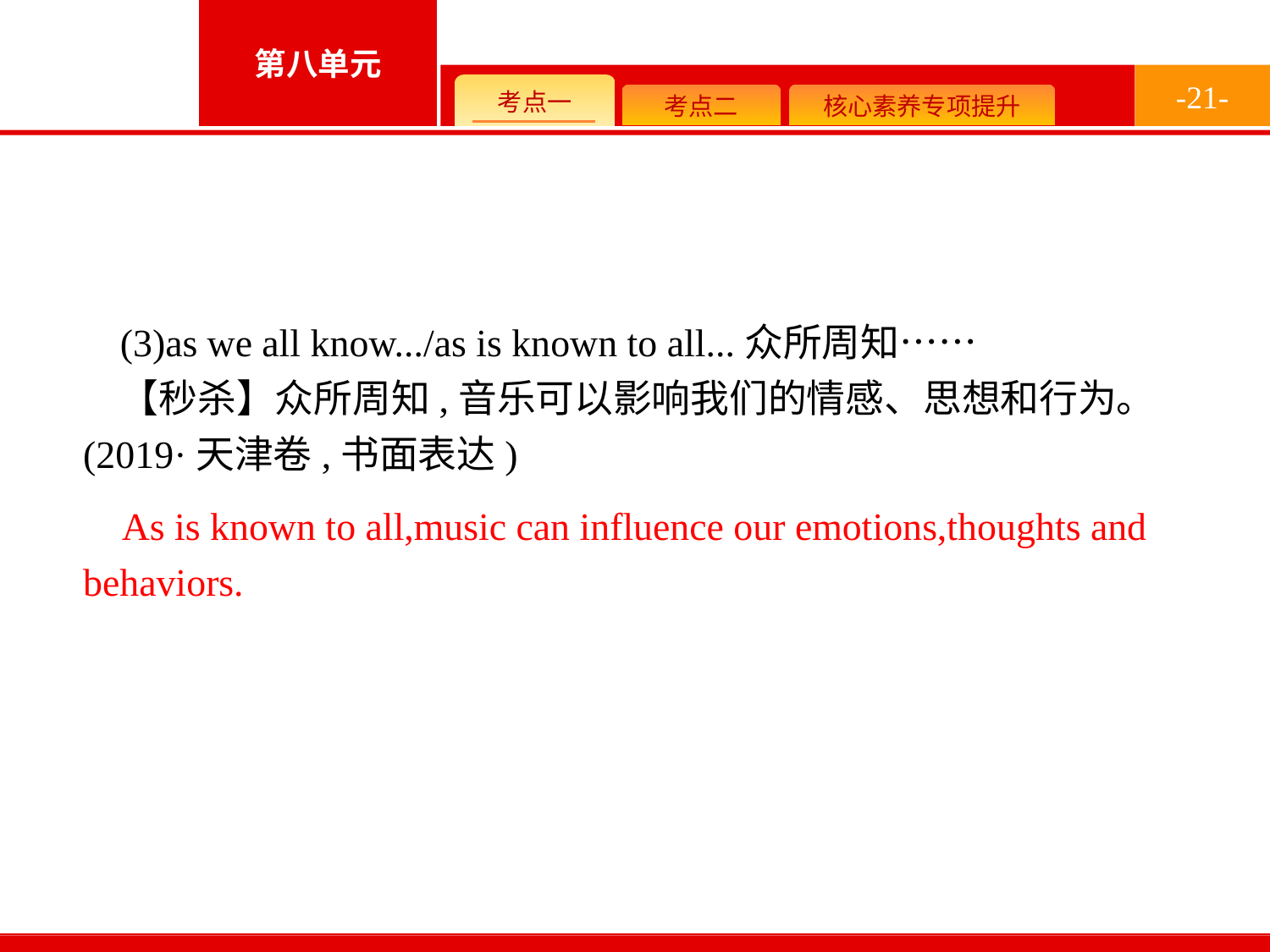

-21-
(3)as we all know.../as is known to all...众所周知……
【秒杀】众所周知,音乐可以影响我们的情感、思想和行为。(2019·天津卷,书面表达)
As is known to all,music can influence our emotions,thoughts and behaviors.